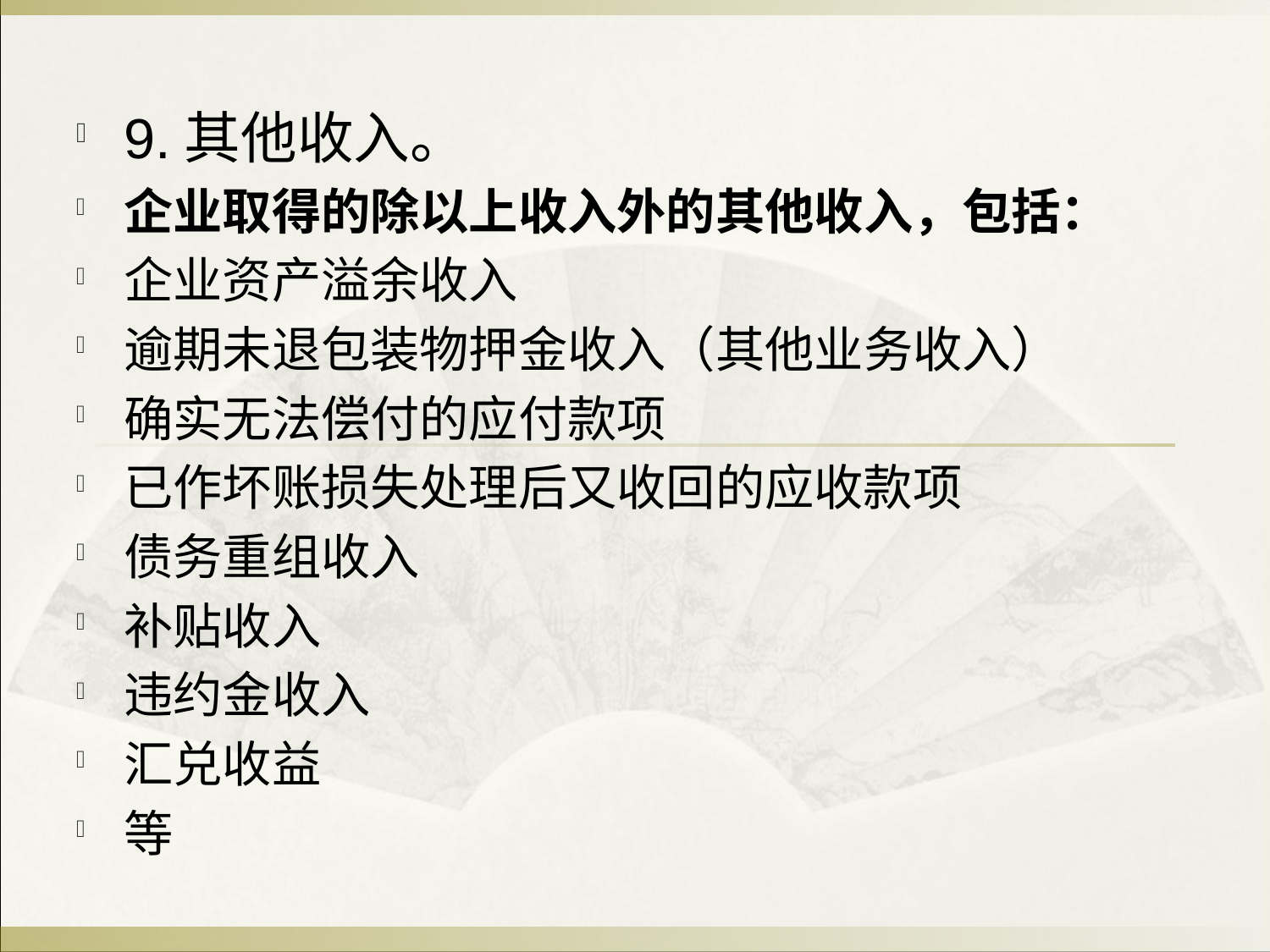

9.其他收入。
企业取得的除以上收入外的其他收入，包括：
企业资产溢余收入
逾期未退包装物押金收入（其他业务收入）
确实无法偿付的应付款项
已作坏账损失处理后又收回的应收款项
债务重组收入
补贴收入
违约金收入
汇兑收益
等